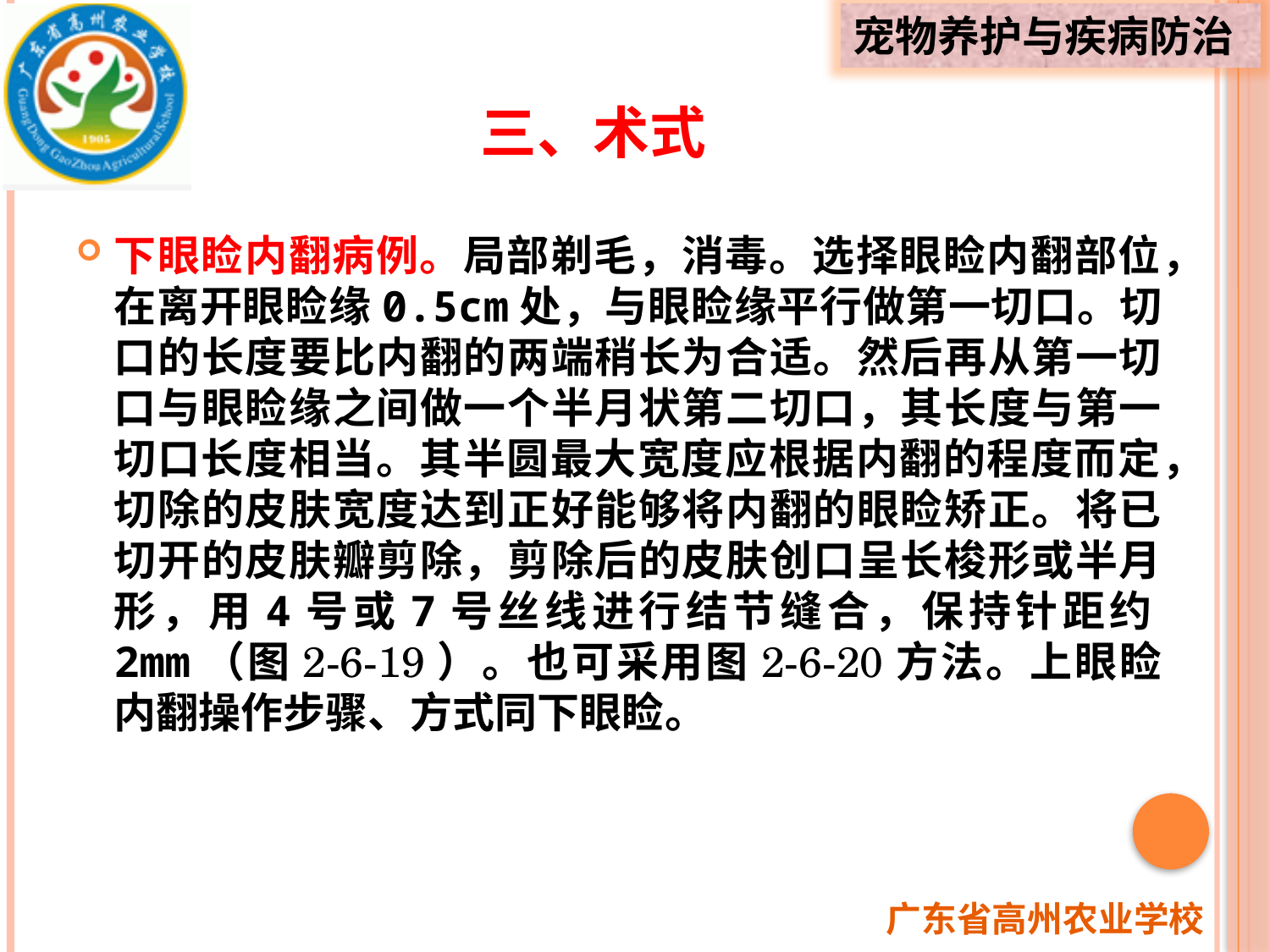

三、术式
下眼睑内翻病例。局部剃毛，消毒。选择眼睑内翻部位，在离开眼睑缘0.5cm处，与眼睑缘平行做第一切口。切口的长度要比内翻的两端稍长为合适。然后再从第一切口与眼睑缘之间做一个半月状第二切口，其长度与第一切口长度相当。其半圆最大宽度应根据内翻的程度而定，切除的皮肤宽度达到正好能够将内翻的眼睑矫正。将已切开的皮肤瓣剪除，剪除后的皮肤创口呈长梭形或半月形，用4号或7号丝线进行结节缝合，保持针距约2mm（图2-6-19）。也可采用图2-6-20方法。上眼睑内翻操作步骤、方式同下眼睑。